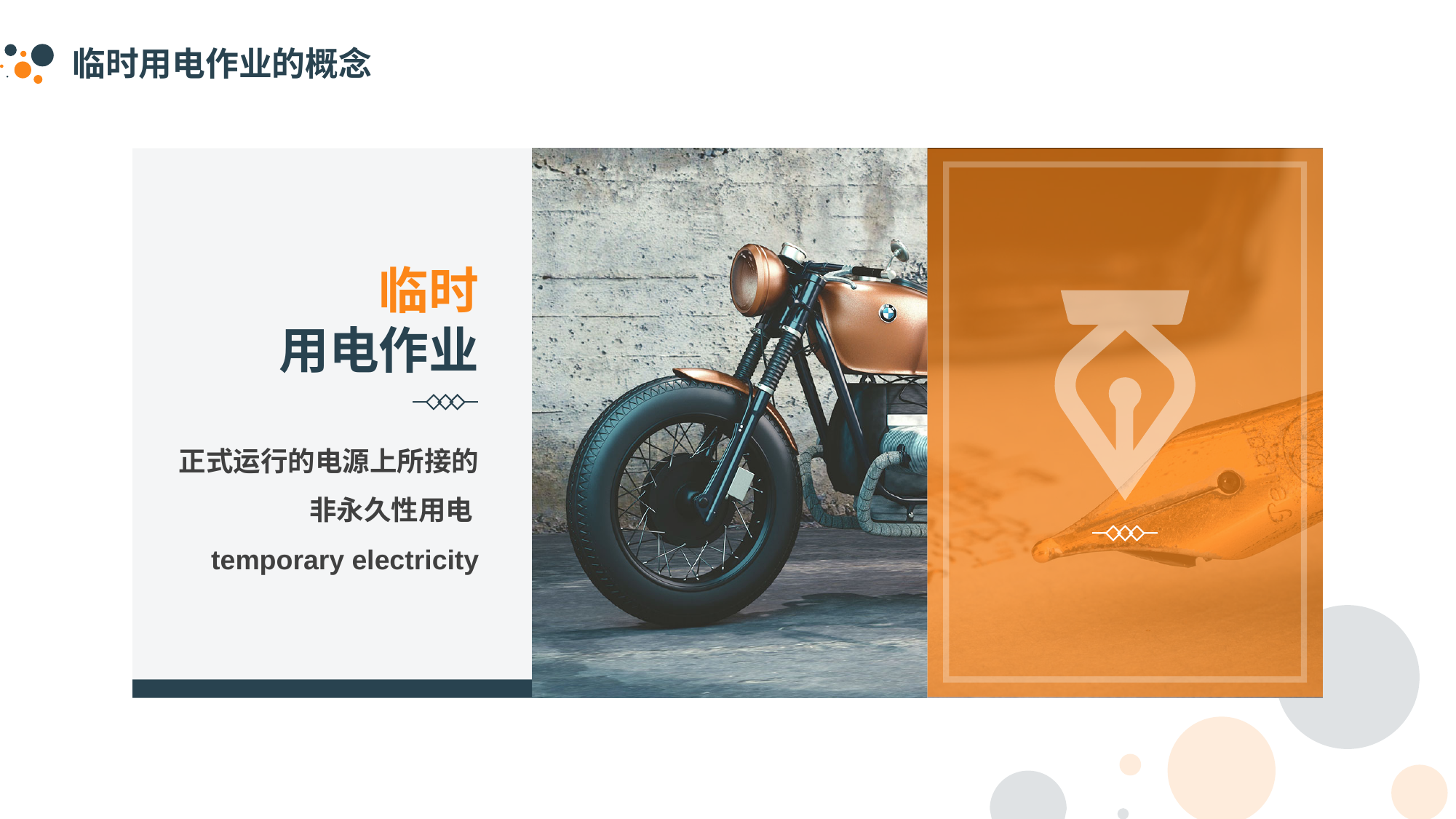

临时用电作业的概念

临时
用电作业

正式运行的电源上所接的
非永久性用电
temporary electricity